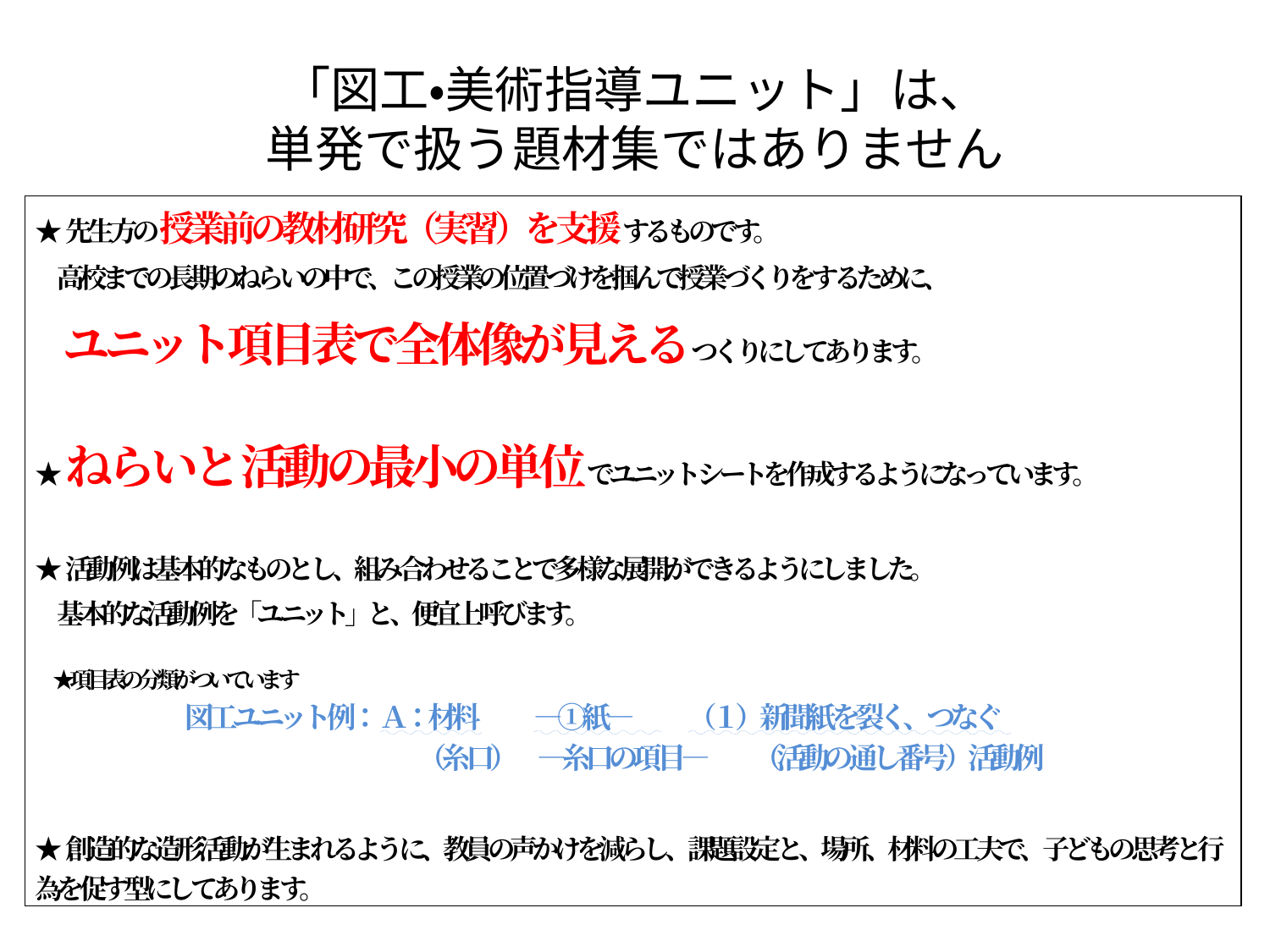

# 「図工・美術指導ユニット」は、 単発で扱う題材集ではありません
★先生方の授業前の教材研究（実習）を支援するものです。
　高校までの長期のねらいの中で、この授業の位置づけを掴んで授業づくりをするために、
　ユニット項目表で全体像が見えるつくりにしてあります。

★ねらいと活動の最小の単位でユニットシートを作成するようになっています。

★活動例は基本的なものとし、組み合わせることで多様な展開ができるようにしました。
　基本的な活動例を「ユニット」と、便宜上呼びます。

　★項目表の分類がついています
　　　　　　　　図工ユニット例：Ａ：材料　　―①紙―　　（１）新聞紙を裂く、つなぐ
　　　　　　　　　　　　　　　　（糸口）　―糸口の項目―　　（活動の通し番号）活動例

★創造的な造形活動が生まれるように、教員の声かけを減らし、課題設定と、場所、材料の工夫で、子どもの思考と行為を促す型にしてあります。